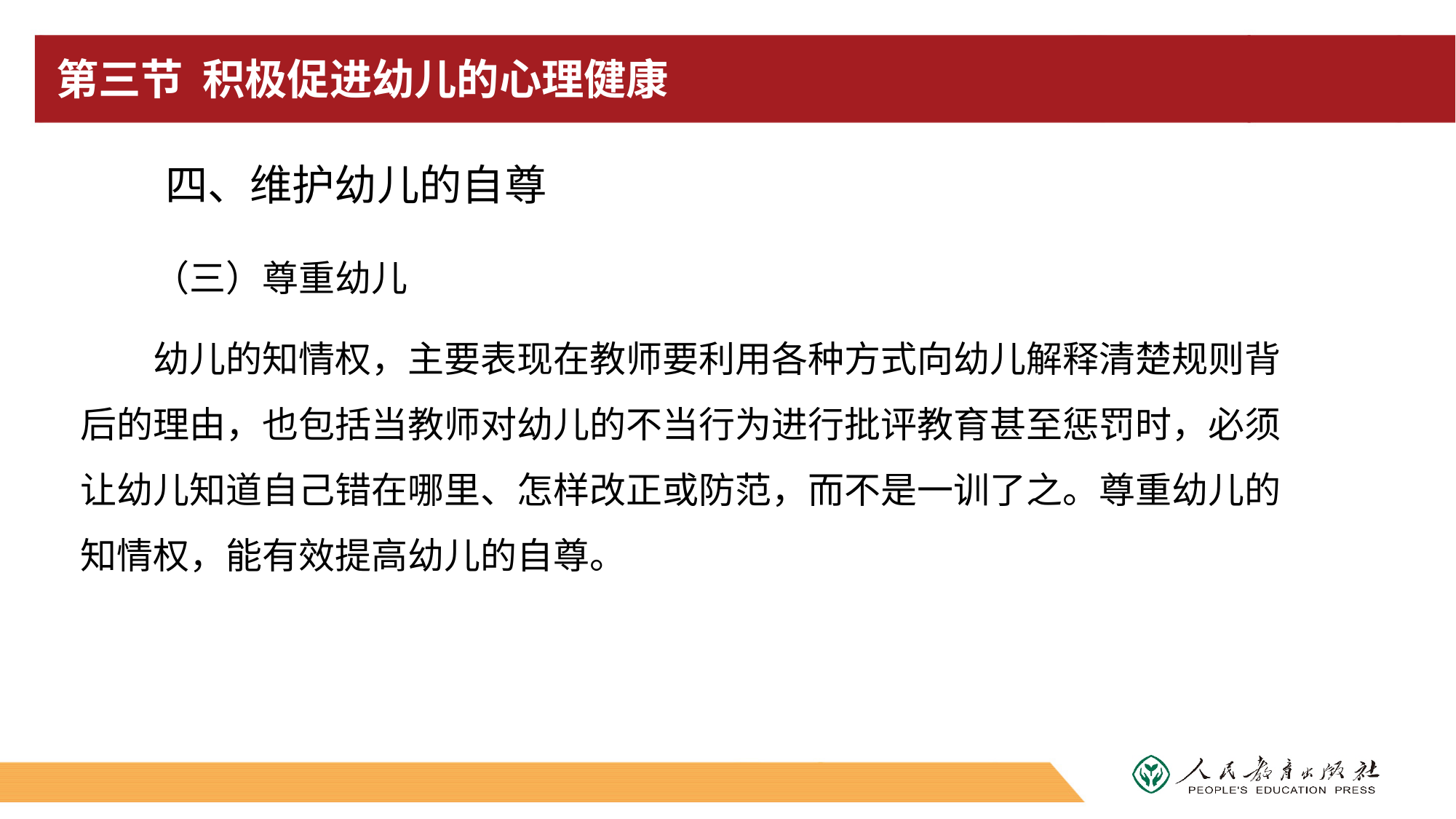

# 第三节  积极促进幼儿的心理健康
四、维护幼儿的自尊
（三）尊重幼儿
幼儿的知情权，主要表现在教师要利用各种方式向幼儿解释清楚规则背后的理由，也包括当教师对幼儿的不当行为进行批评教育甚至惩罚时，必须让幼儿知道自己错在哪里、怎样改正或防范，而不是一训了之。尊重幼儿的知情权，能有效提高幼儿的自尊。